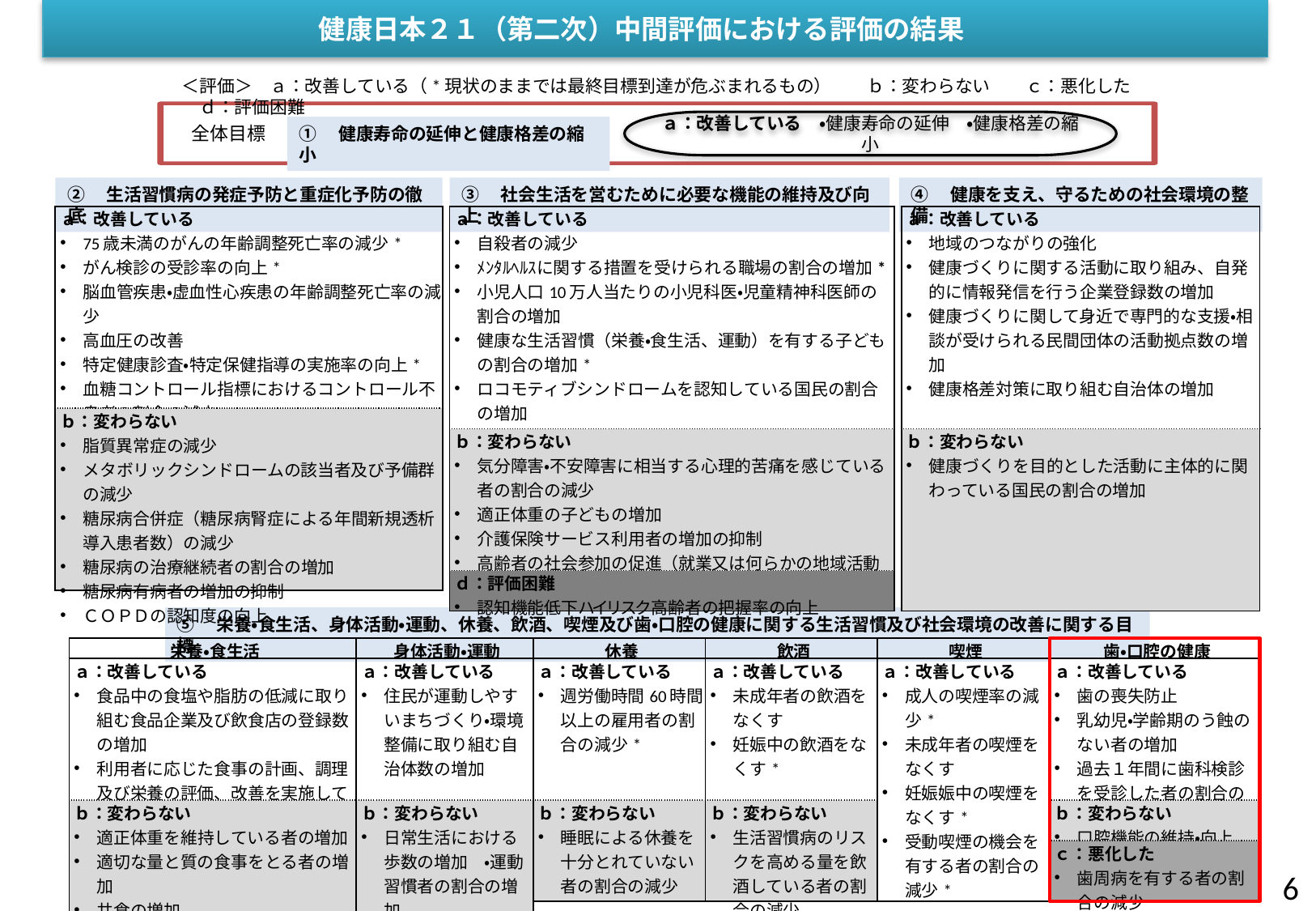

健康日本２１（第二次）中間評価における評価の結果
＜評価＞　ａ：改善している（*現状のままでは最終目標到達が危ぶまれるもの）　　ｂ：変わらない　　ｃ：悪化した　　ｄ：評価困難

ａ：改善している　・健康寿命の延伸　・健康格差の縮小
全体目標
①　健康寿命の延伸と健康格差の縮小
②　生活習慣病の発症予防と重症化予防の徹底
③　社会生活を営むために必要な機能の維持及び向上
④　健康を支え、守るための社会環境の整備
| ａ：改善している 75歳未満のがんの年齢調整死亡率の減少\* がん検診の受診率の向上\* 脳血管疾患・虚血性心疾患の年齢調整死亡率の減少 高血圧の改善 特定健康診査・特定保健指導の実施率の向上\* 血糖コントロール指標におけるコントロール不良者の割合の減少 |
| --- |
| ｂ：変わらない 脂質異常症の減少 メタボリックシンドロームの該当者及び予備群の減少 糖尿病合併症（糖尿病腎症による年間新規透析導入患者数）の減少 糖尿病の治療継続者の割合の増加 糖尿病有病者の増加の抑制 ＣＯＰＤの認知度の向上 |
| ａ：改善している 自殺者の減少 ﾒﾝﾀﾙﾍﾙｽに関する措置を受けられる職場の割合の増加\* 小児人口10万人当たりの小児科医・児童精神科医師の割合の増加 健康な生活習慣（栄養・食生活、運動）を有する子どもの割合の増加\* ロコモティブシンドロームを認知している国民の割合の増加 低栄養傾向の高齢者の割合の増加の抑制 足腰に痛みのある高齢者の割合の減少\* |
| --- |
| ｂ：変わらない 気分障害・不安障害に相当する心理的苦痛を感じている者の割合の減少 適正体重の子どもの増加 介護保険サービス利用者の増加の抑制 高齢者の社会参加の促進（就業又は何らかの地域活動をしている高齢者の割合の増加） |
| ｄ：評価困難 認知機能低下ハイリスク高齢者の把握率の向上 |
| ａ：改善している 地域のつながりの強化 健康づくりに関する活動に取り組み、自発的に情報発信を行う企業登録数の増加 健康づくりに関して身近で専門的な支援・相談が受けられる民間団体の活動拠点数の増加 健康格差対策に取り組む自治体の増加 |
| --- |
| ｂ：変わらない 健康づくりを目的とした活動に主体的に関わっている国民の割合の増加 |
⑤　栄養・食生活、身体活動・運動、休養、飲酒、喫煙及び歯・口腔の健康に関する生活習慣及び社会環境の改善に関する目標
| 栄養・食生活 |
| --- |
| ａ：改善している 食品中の食塩や脂肪の低減に取り組む食品企業及び飲食店の登録数の増加 利用者に応じた食事の計画、調理及び栄養の評価、改善を実施している特定給食施設の割合の増加\* |
| ｂ：変わらない 適正体重を維持している者の増加 適切な量と質の食事をとる者の増加 共食の増加 |
| 休養 |
| --- |
| ａ：改善している 週労働時間60時間以上の雇用者の割合の減少\* |
| ｂ：変わらない 睡眠による休養を十分とれていない者の割合の減少 |
| 喫煙 |
| --- |
| ａ：改善している 成人の喫煙率の減少\* 未成年者の喫煙をなくす 妊娠娠中の喫煙をなくす\* 受動喫煙の機会を有する者の割合の減少\* |

| 身体活動・運動 |
| --- |
| ａ：改善している　　 住民が運動しやすいまちづくり・環境整備に取り組む自治体数の増加 |
| ｂ：変わらない 日常生活における歩数の増加　・運動習慣者の割合の増加 |
| 飲酒 |
| --- |
| ａ：改善している 未成年者の飲酒をなくす 妊娠中の飲酒をなくす\* |
| ｂ：変わらない 生活習慣病のリスクを高める量を飲酒している者の割合の減少 |
| 歯・口腔の健康 |
| --- |
| ａ：改善している 歯の喪失防止 乳幼児・学齢期のう蝕のない者の増加 過去１年間に歯科検診を受診した者の割合の増加 |
| ｂ：変わらない 口腔機能の維持・向上 |
| ｃ：悪化した 歯周病を有する者の割合の減少 |
6
| 栄養・食生活 | 身体活動・運動 | 休養 | 飲酒 | 喫煙 | 歯・口腔の健康 |
| --- | --- | --- | --- | --- | --- |
| ①適正体重を維持している者の増加：ｂ ②適切な量と質の食事をとる者の増加：ｂ ③共食の増加：ｂ ④食品中の食塩や脂肪の低減に取り組む食品企業及び飲食店の登録数の増加：ａ ⑤利用者に応じた食事の計画、調理及び栄養の評価、改善を実施している特定給食施設の割合の増加：ａ\* | ①日常生活における歩数の増加：ｂ ②運動習慣者の割合の増加：ｂ ③住民が運動しやすいまちづくり・環境整備に取り組む自治体数の増加：ａ\* | ①睡眠による休養を十分とれていない者の割合の減少：ｂ ②週労働時間60時間以上の雇用者の割合の減少：ａ\* | ①生活習慣病のリスクを高める量を飲酒している者の割合の減少：ｂ ②未成年者の飲酒をなくす：ａ ③妊娠中の飲酒をなくす：ａ\* | ①成人の喫煙率の減少（喫煙をやめたい者がやめる）：ａ\* ②未成年者の喫煙をなくす：ａ ③妊娠娠中の喫煙をなくす：ａ\* ④受動喫煙（家庭・職場・飲食店・行政機関・医療機関）の機会を有する者の割合の減少：ａ\* | ①口腔機能の維持・向上（60歳代における咀嚼良好者の割合の増加）：ｂ ②歯の喪失防止：ａ ③歯周病を有する者の割合の減少：ｃ ④乳幼児・学齢期のう蝕のない者の増加：ａ ⑤過去１年間に歯科検診を受診した者の割合の増加：ａ |
| 栄養・食生活 | ①適正体重を維持している者の増加（肥満（ＢＭＩ25以上）、やせ（ＢＭＩ18.5未満）の減少）：ｂ ②適切な量と質の食事をとる者の増加：ｂ ③共食の増加（食事を１人で食べる子どもの割合の減少）：ｂ ④食品中の食塩や脂肪の低減に取り組む食品企業及び飲食店の登録数の増加：ａ ⑤利用者に応じた食事の計画、調理及び栄養の評価、改善を実施している特定給食施設の割合の増加：ａ\* |
| --- | --- |
| 身体活動・運動 | ①日常生活における歩数の増加：ｂ ②運動習慣者の割合の増加：ｂ ③住民が運動しやすいまちづくり・環境整備に取り組む自治体数の増加：ａ\* |
| 休養 | ①睡眠による休養を十分とれていない者の割合の減少：ｂ ②週労働時間60時間以上の雇用者の割合の減少：ａ\* |
| 飲酒 | ①生活習慣病のリスクを高める量を飲酒している者（一日当たりの純アルコール摂取量が男性40ｇ以上、女性20ｇ以上の者）の割合の減少：ｂ ②未成年者の飲酒をなくす：ａ ③妊娠中の飲酒をなくす：ａ\* |
| 喫煙 | ①成人の喫煙率の減少（喫煙をやめたい者がやめる）：ａ\* ②未成年者の喫煙をなくす：ａ ③妊娠娠中の喫煙をなくす：ａ\* ④受動喫煙（家庭・職場・飲食店・行政機関・医療機関）の機会を有する者の割合の減少：ａ\* |
| 歯・口腔の健康 | ①口腔機能の維持・向上（60歳代における咀嚼良好者の割合の増加）：ｂ ②歯の喪失防止：ａ ③歯周病を有する者の割合の減少：ｃ ④乳幼児・学齢期のう蝕のない者の増加：ａ ⑤過去１年間に歯科検診を受診した者の割合の増加：ａ |